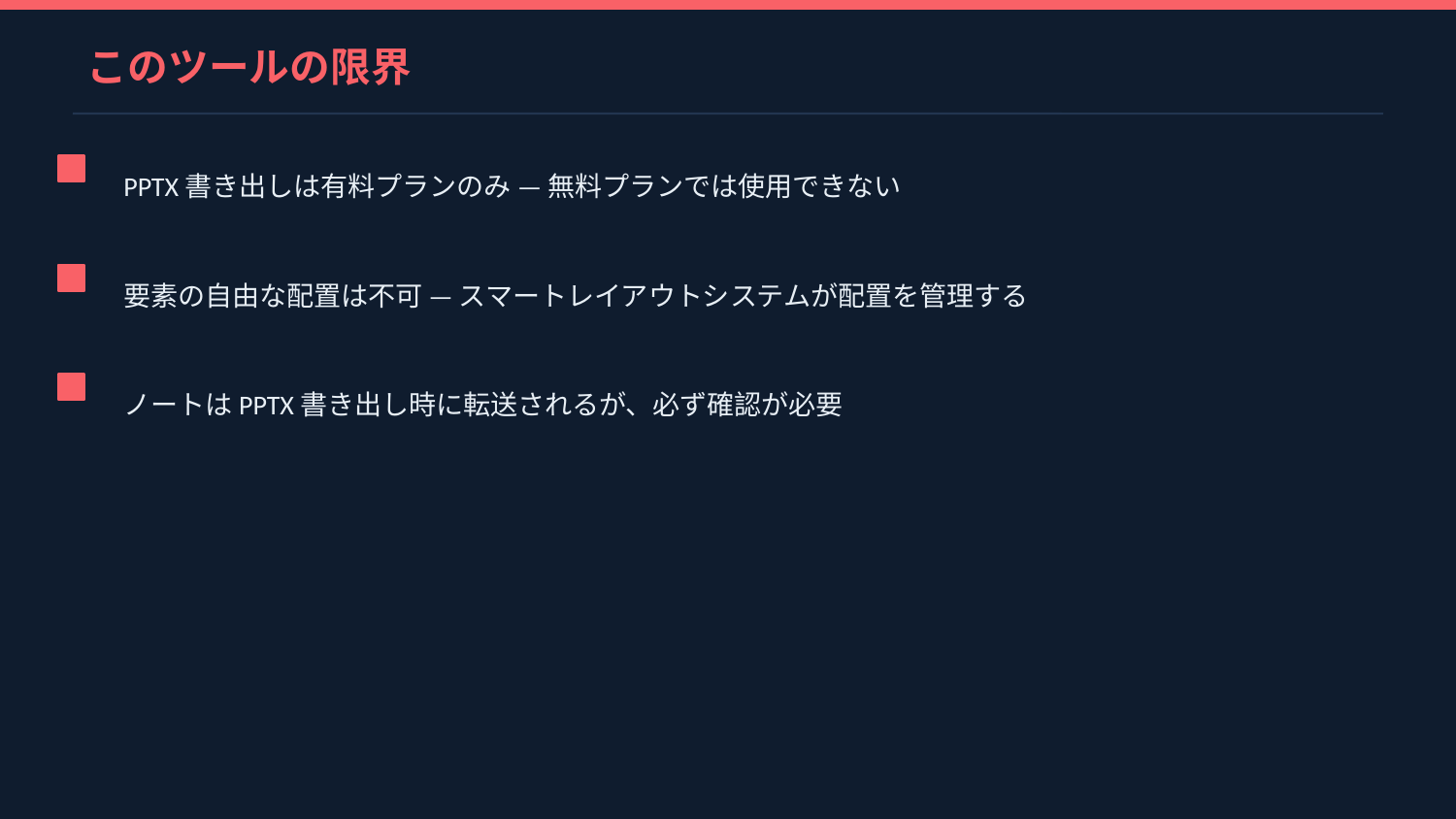

このツールの限界

PPTX書き出しは有料プランのみ — 無料プランでは使用できない

要素の自由な配置は不可 — スマートレイアウトシステムが配置を管理する

ノートはPPTX書き出し時に転送されるが、必ず確認が必要